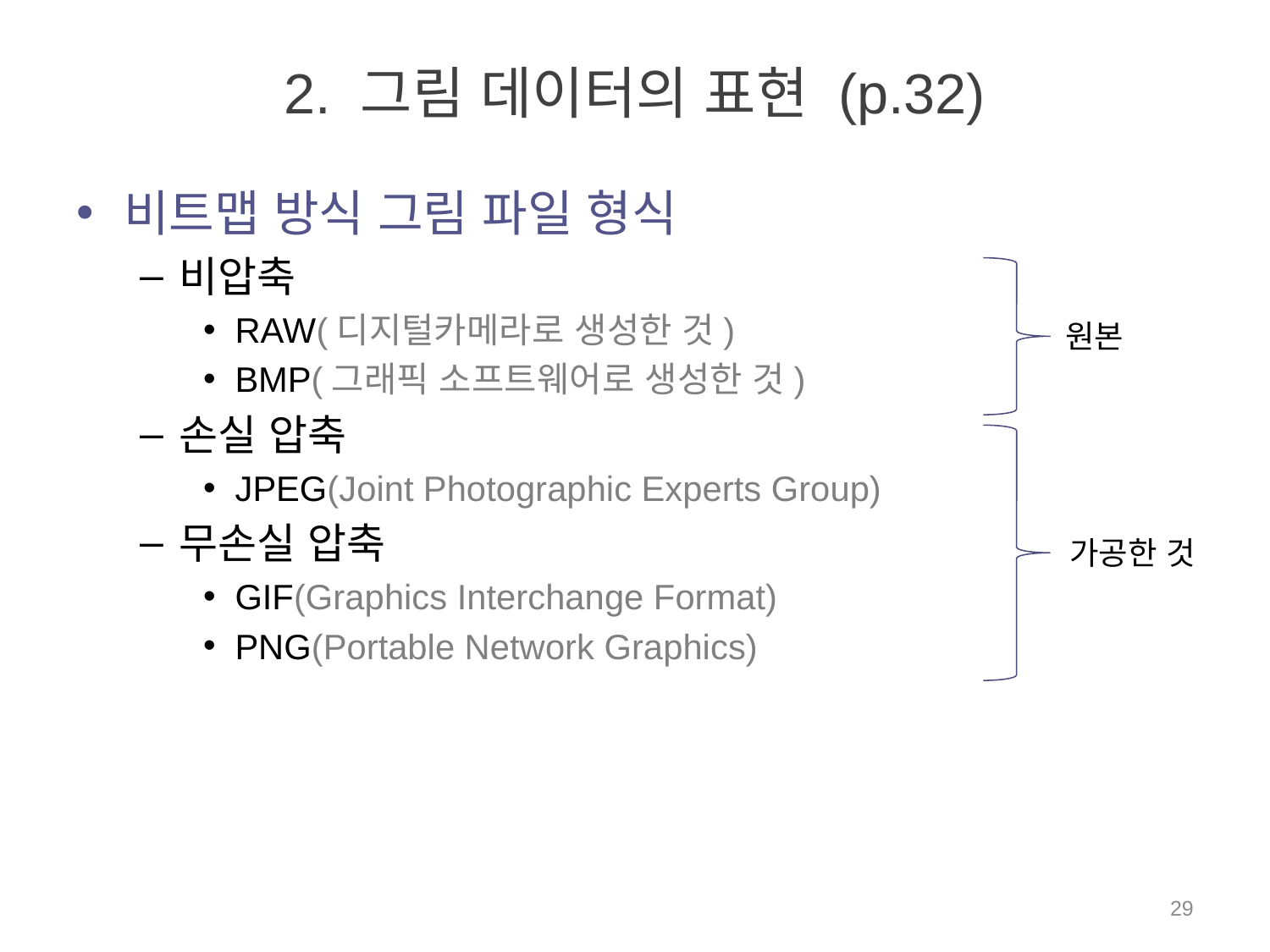

# 2. 그림 데이터의 표현 (p.32)
비트맵 방식 그림 파일 형식
비압축
RAW(디지털카메라로 생성한 것)
BMP(그래픽 소프트웨어로 생성한 것)
손실 압축
JPEG(Joint Photographic Experts Group)
무손실 압축
GIF(Graphics Interchange Format)
PNG(Portable Network Graphics)

원본

가공한 것
29